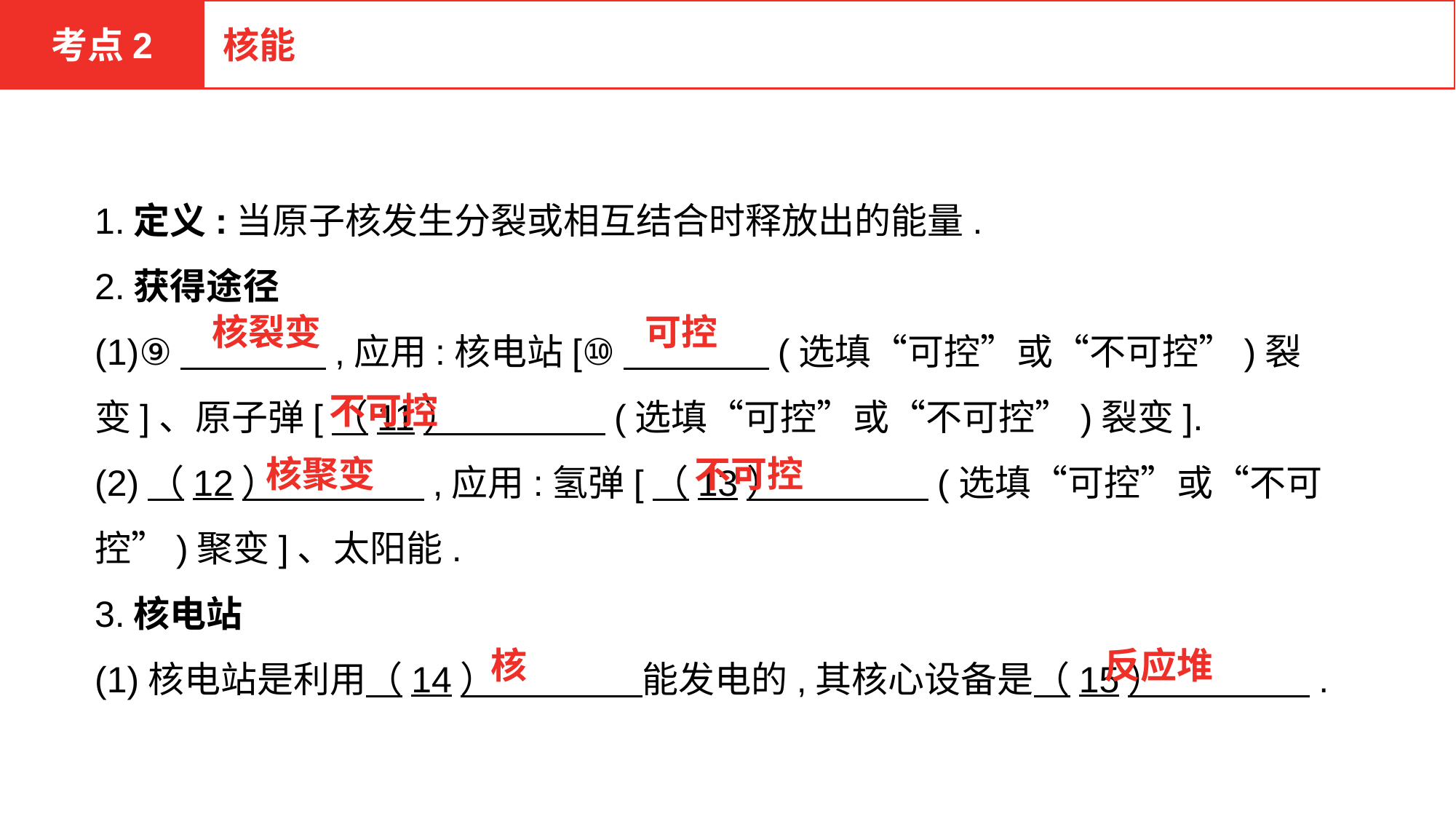

考点2
核能
1.定义:当原子核发生分裂或相互结合时释放出的能量.
2.获得途径
(1)⑨　　　　,应用:核电站[⑩　　　　(选填“可控”或“不可控”)裂变]、原子弹[（11）　　　　(选填“可控”或“不可控”)裂变].
(2)（12）　　　　,应用:氢弹[（13）　　　　(选填“可控”或“不可控”)聚变]、太阳能.
3.核电站
(1)核电站是利用（14）　　　　能发电的,其核心设备是（15）　　　　.

核裂变
可控
不可控
不可控
核聚变
核
反应堆